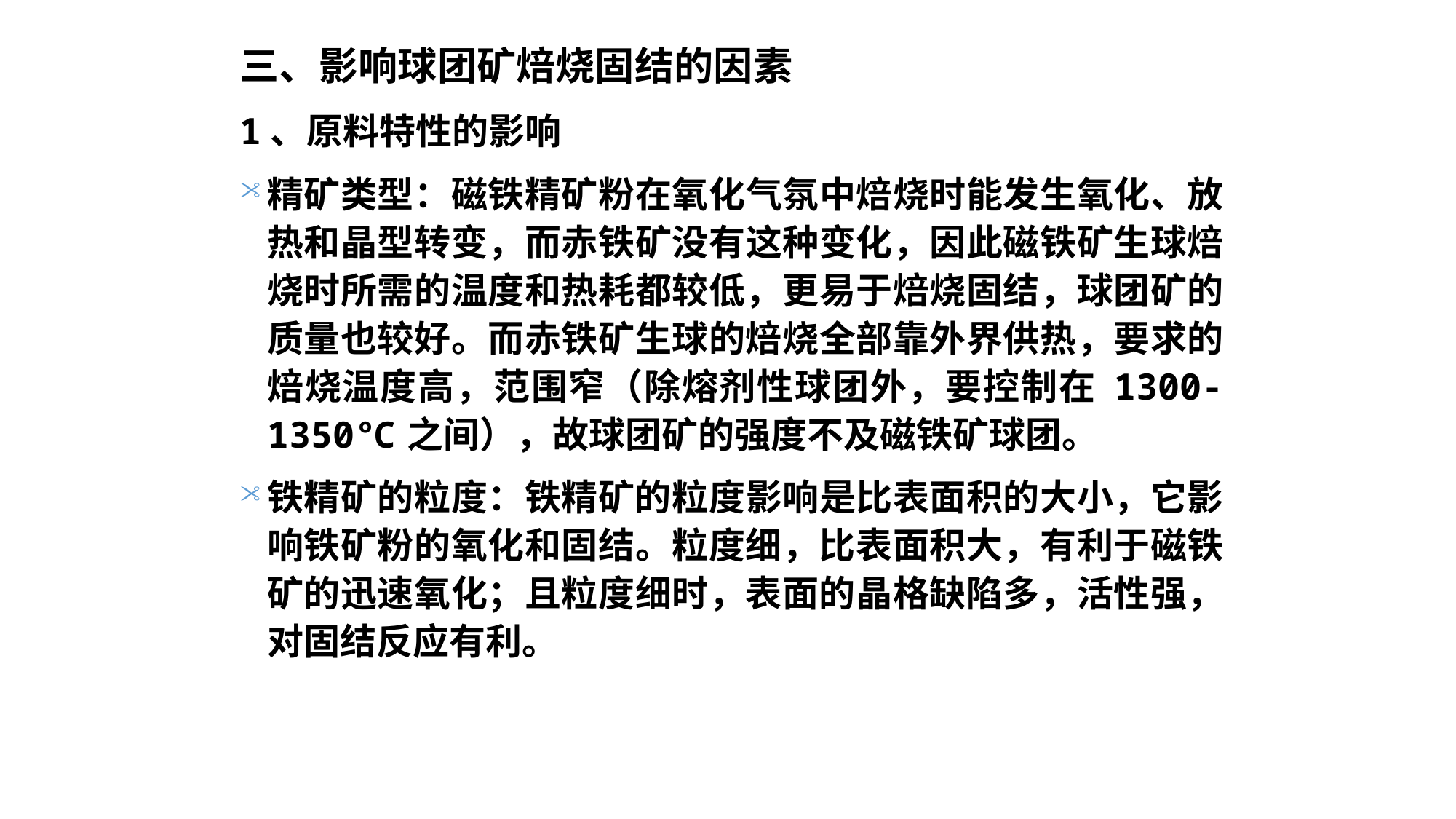

三、影响球团矿焙烧固结的因素
1、原料特性的影响
精矿类型：磁铁精矿粉在氧化气氛中焙烧时能发生氧化、放热和晶型转变，而赤铁矿没有这种变化，因此磁铁矿生球焙烧时所需的温度和热耗都较低，更易于焙烧固结，球团矿的质量也较好。而赤铁矿生球的焙烧全部靠外界供热，要求的焙烧温度高，范围窄（除熔剂性球团外，要控制在 1300-1350℃之间），故球团矿的强度不及磁铁矿球团。
铁精矿的粒度：铁精矿的粒度影响是比表面积的大小，它影响铁矿粉的氧化和固结。粒度细，比表面积大，有利于磁铁矿的迅速氧化；且粒度细时，表面的晶格缺陷多，活性强，对固结反应有利。

48